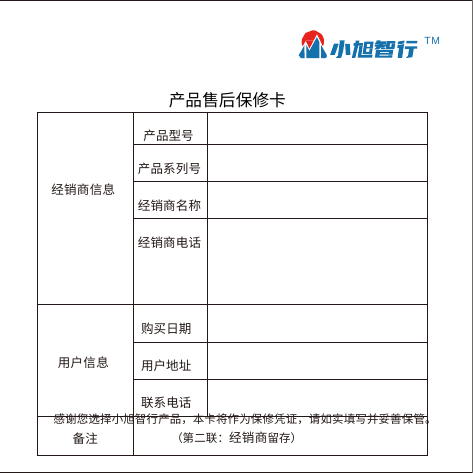

TM

产品售后保修卡
| 经销商信息 | 产品型号 |  |
| --- | --- | --- |
|  | 产品系列号 |  |
|  | 经销商名称 |  |
|  | 经销商电话 |  |
| ⽤⼾信息 | 购买⽇期 |  |
|  | ⽤⼾地址 |  |
|  | 联系电话 |  |
| 备注 |  |  |
感谢您选择⼩旭智⾏产品，本卡将作为保修凭证，请如实填写并妥善保管。
（第⼆联：经销商留存）